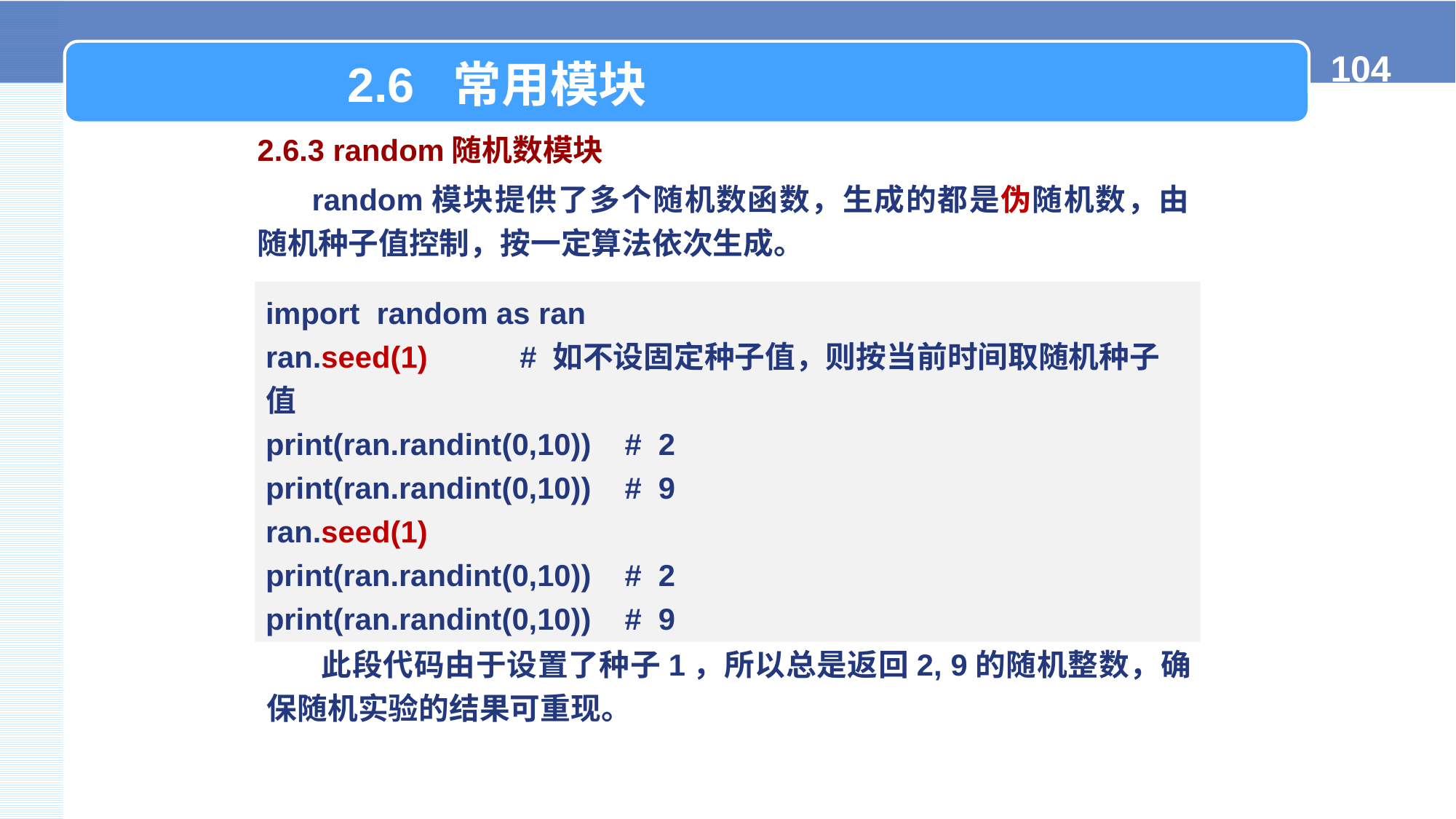

2.6  常用模块
2.6.3 random随机数模块
random模块提供了多个随机数函数，生成的都是伪随机数，由随机种子值控制，按一定算法依次生成。

import  random as ran
ran.seed(1)           # 如不设固定种子值，则按当前时间取随机种子值
print(ran.randint(0,10))    #  2
print(ran.randint(0,10))    #  9
ran.seed(1)
print(ran.randint(0,10))    #  2
print(ran.randint(0,10))    #  9
此段代码由于设置了种子1，所以总是返回2, 9的随机整数，确保随机实验的结果可重现。